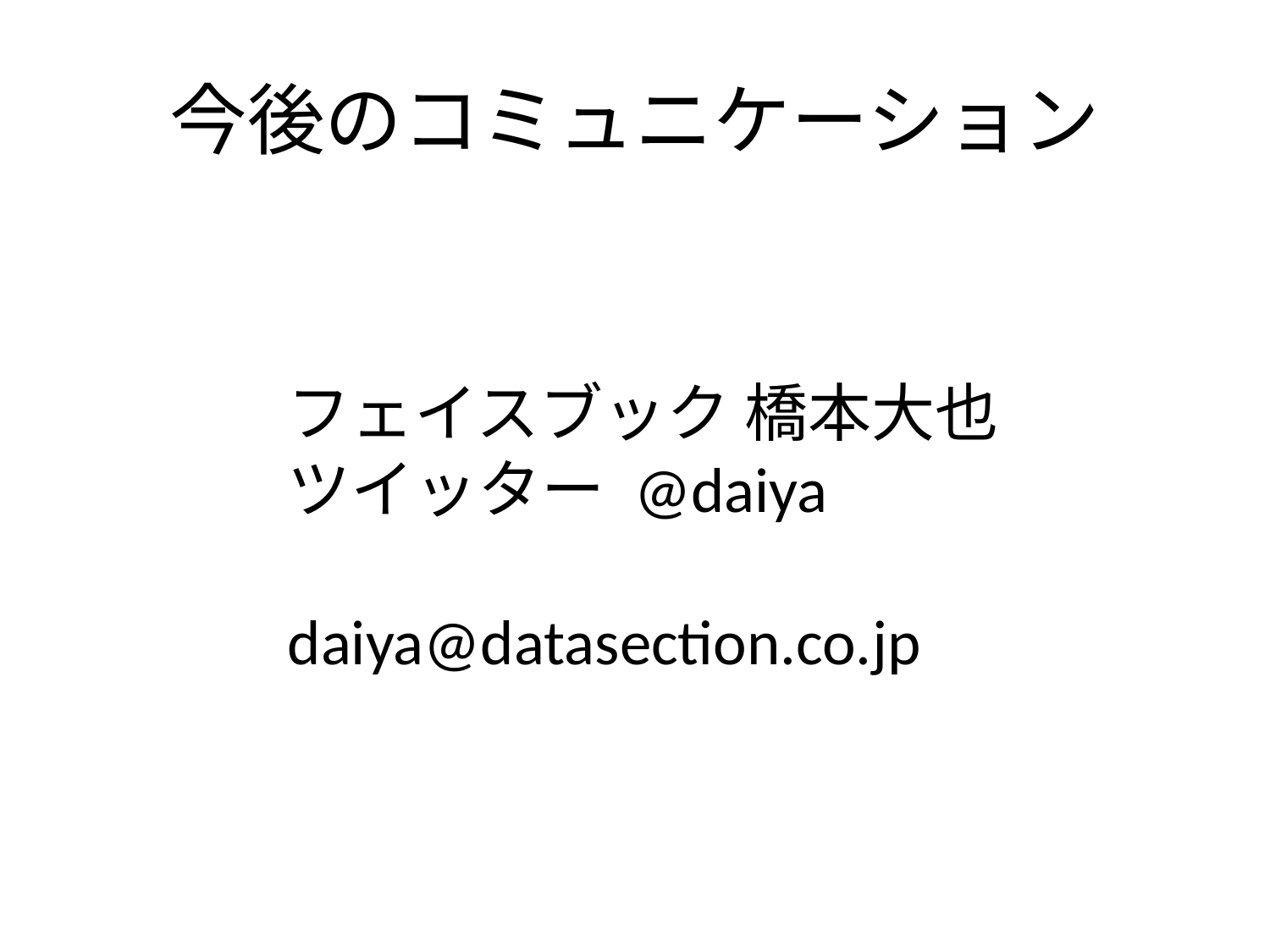

# 今後のコミュニケーション
フェイスブック 橋本大也
ツイッター @daiya

daiya@datasection.co.jp